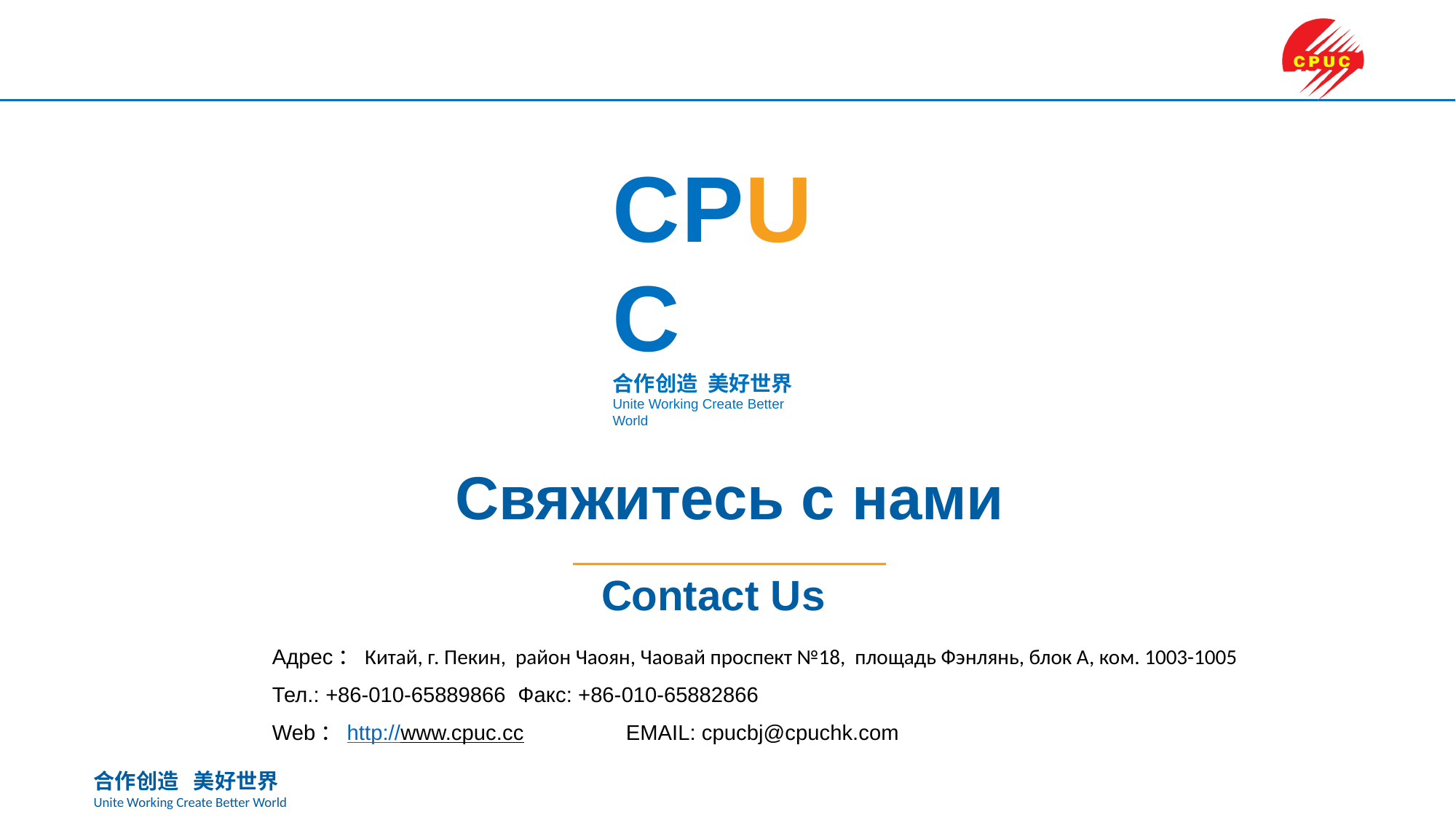

CPUC
合作创造  美好世界
Unite Working Create Better World

Свяжитесь с нами

Contact Us

Адрес：Китай, г. Пекин,  район Чаоян, Чаовай проспект №18,  площадь Фэнлянь, блок А, ком. 1003-1005
Тел.: +86-010-65889866  Факс: +86-010-65882866
Web：http://www.cpuc.cc                 EMAIL: cpucbj@cpuchk.com
延迟符